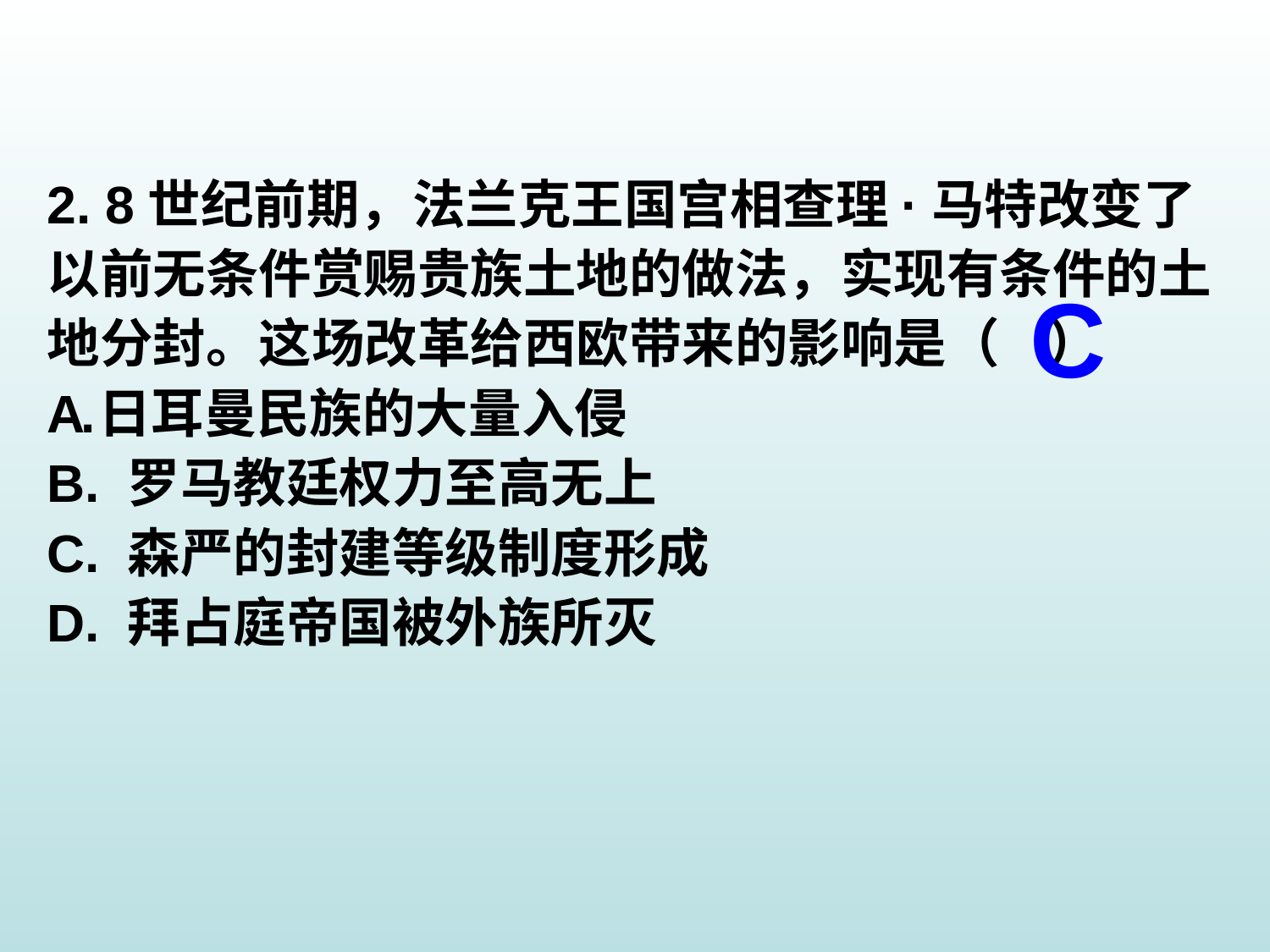

2. 8世纪前期，法兰克王国宫相查理·马特改变了以前无条件赏赐贵族土地的做法，实现有条件的土地分封。这场改革给西欧带来的影响是（    ）
日耳曼民族的大量入侵
B. 罗马教廷权力至高无上
C. 森严的封建等级制度形成
D. 拜占庭帝国被外族所灭
C